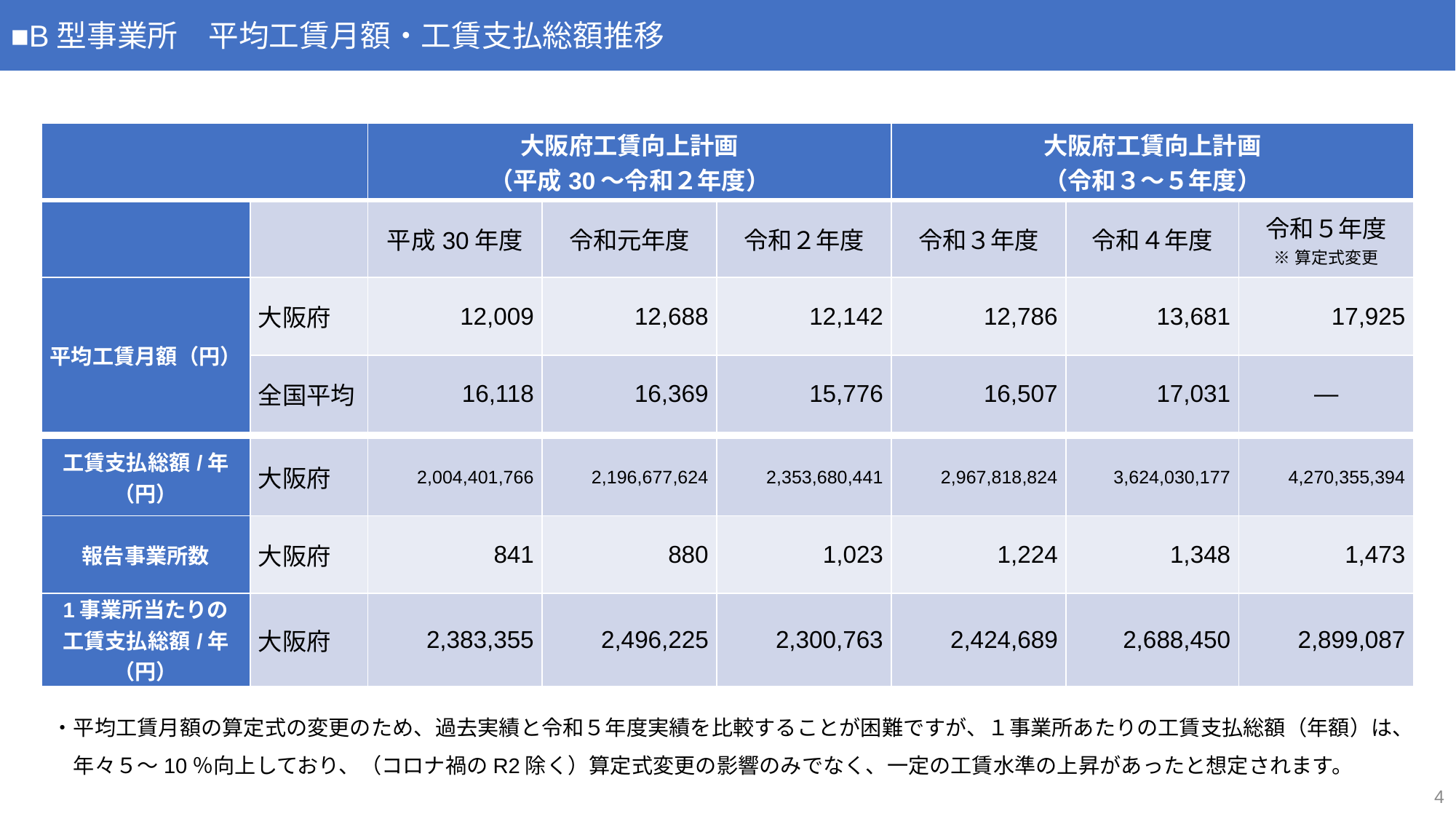

■B型事業所　平均工賃月額・工賃支払総額推移
|  |  | 大阪府工賃向上計画 （平成30～令和２年度） |  |  | 大阪府工賃向上計画 （令和３～５年度） |  |  |
| --- | --- | --- | --- | --- | --- | --- | --- |
|  |  | 平成30年度 | 令和元年度 | 令和２年度 | 令和３年度 | 令和４年度 | 令和５年度 ※算定式変更 |
| 平均工賃月額（円） | 大阪府 | 12,009 | 12,688 | 12,142 | 12,786 | 13,681 | 17,925 |
|  | 全国平均 | 16,118 | 16,369 | 15,776 | 16,507 | 17,031 | ― |
|  |  |  |  |  |  |  |  |
| 工賃支払総額/年（円） | 大阪府 | 2,004,401,766 | 2,196,677,624 | 2,353,680,441 | 2,967,818,824 | 3,624,030,177 | 4,270,355,394 |
| 報告事業所数 | 大阪府 | 841 | 880 | 1,023 | 1,224 | 1,348 | 1,473 |
| 1事業所当たりの 工賃支払総額/年（円） | 大阪府 | 2,383,355 | 2,496,225 | 2,300,763 | 2,424,689 | 2,688,450 | 2,899,087 |
・平均工賃月額の算定式の変更のため、過去実績と令和５年度実績を比較することが困難ですが、１事業所あたりの工賃支払総額（年額）は、
　年々５～10％向上しており、（コロナ禍のR2除く）算定式変更の影響のみでなく、一定の工賃水準の上昇があったと想定されます。
4